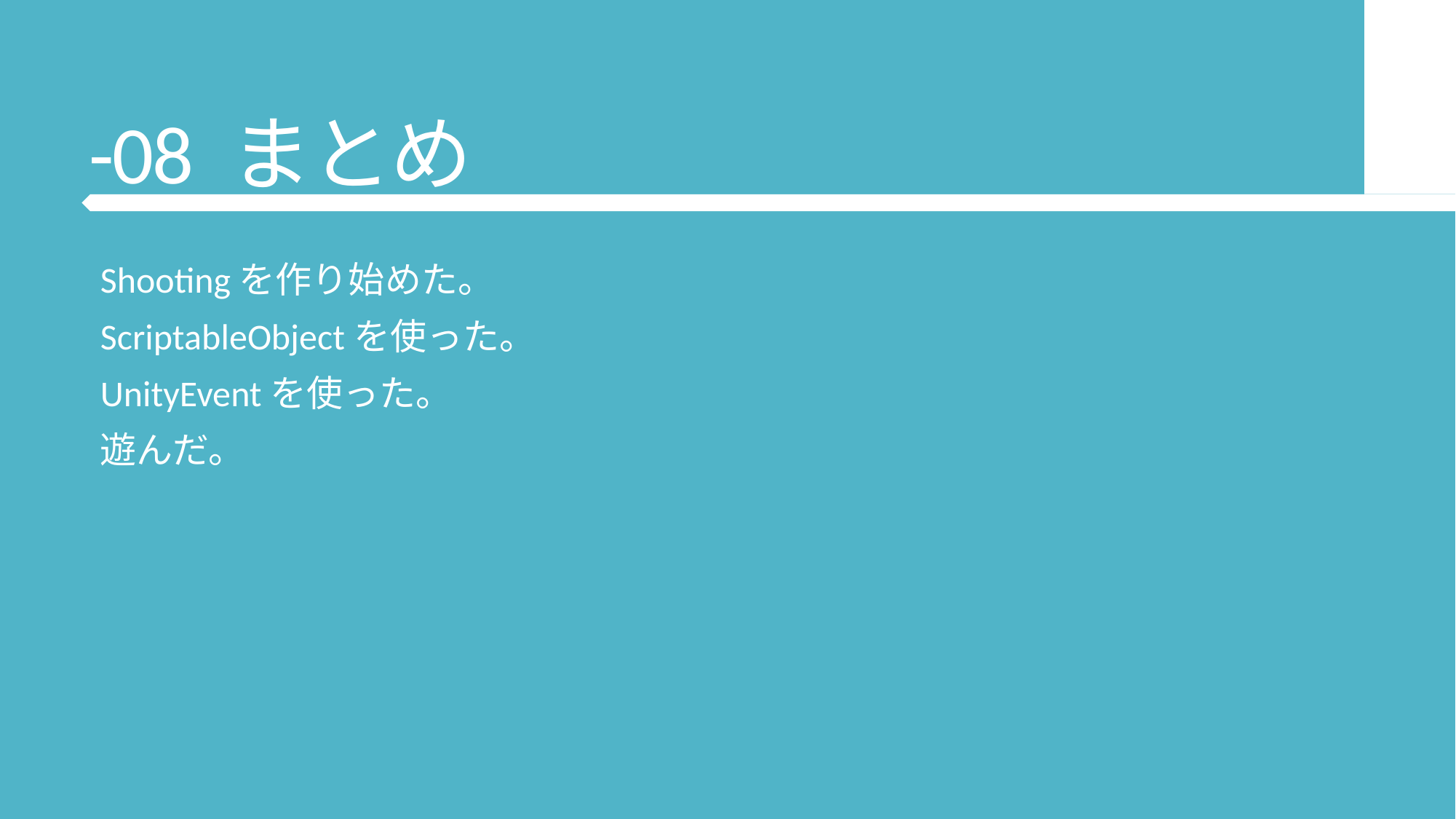

# -08 まとめ
Shootingを作り始めた。
ScriptableObjectを使った。
UnityEventを使った。
遊んだ。